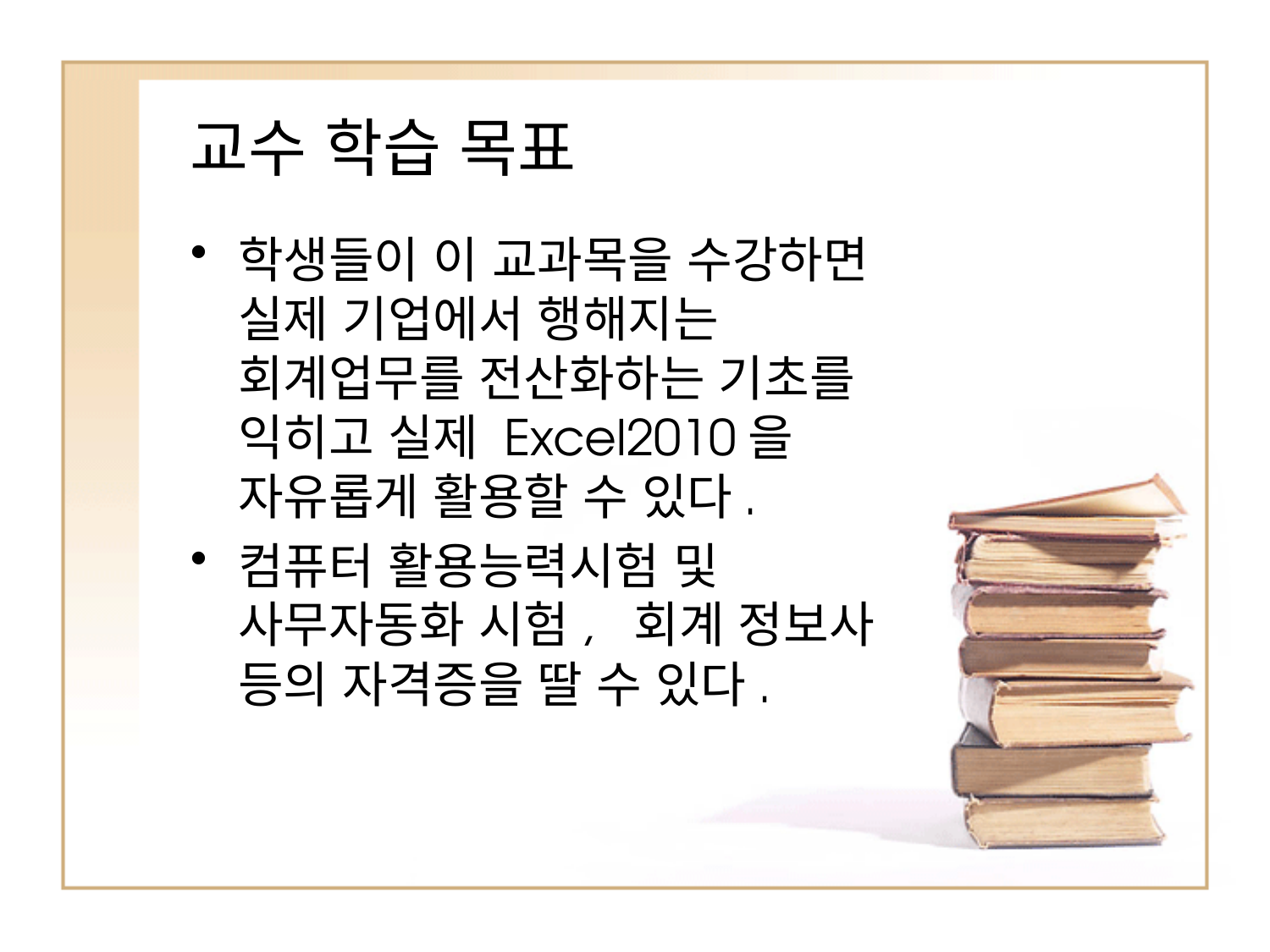

# 교수 학습 목표
학생들이 이 교과목을 수강하면 실제 기업에서 행해지는 회계업무를 전산화하는 기초를 익히고 실제 Excel2010을 자유롭게 활용할 수 있다.
컴퓨터 활용능력시험 및 사무자동화 시험,  회계 정보사 등의 자격증을 딸 수 있다.